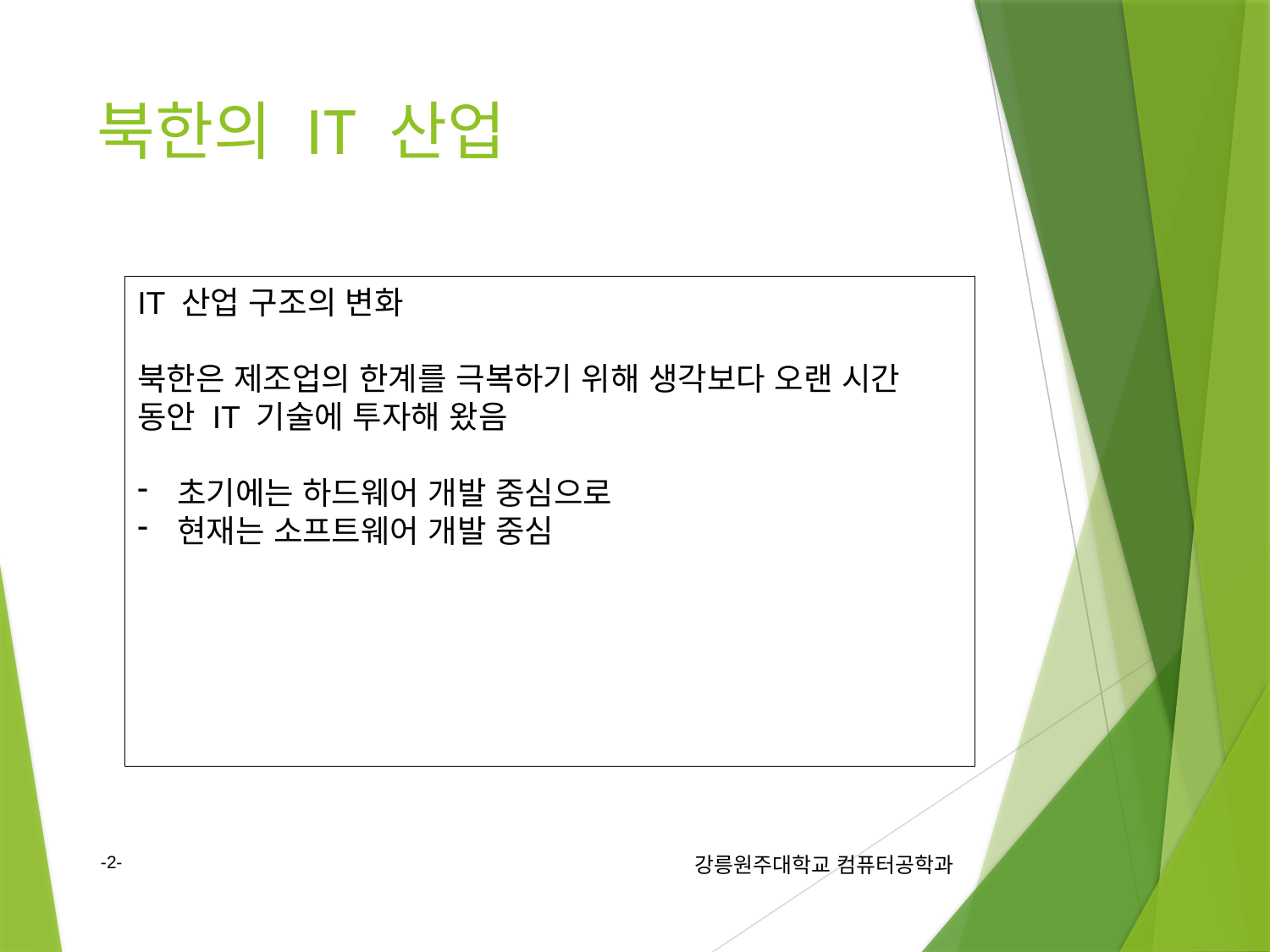

# 북한의 IT 산업
IT 산업 구조의 변화

북한은 제조업의 한계를 극복하기 위해 생각보다 오랜 시간 동안 IT 기술에 투자해 왔음

초기에는 하드웨어 개발 중심으로
현재는 소프트웨어 개발 중심

2
강릉원주대학교 컴퓨터공학과